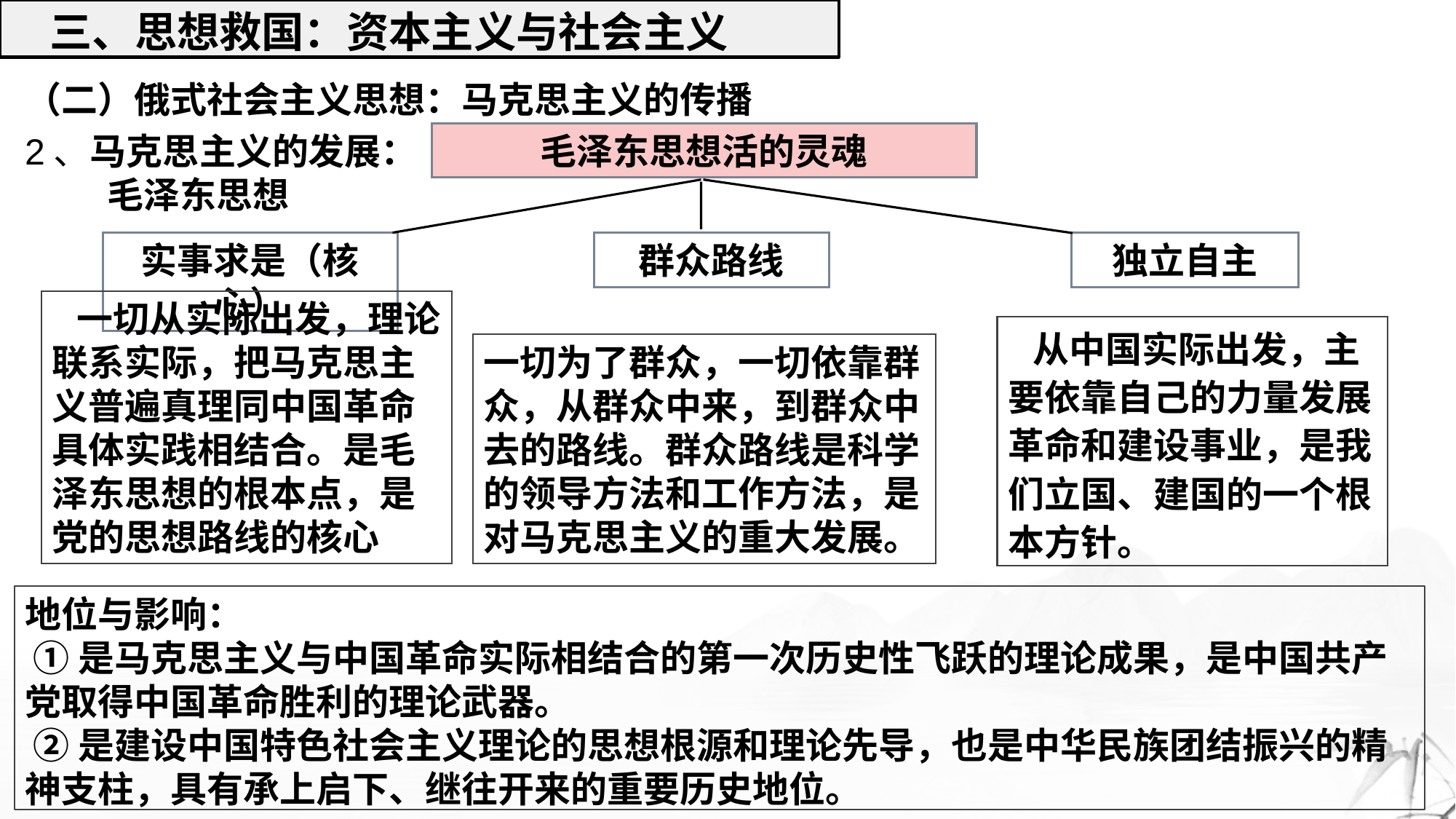

三、思想救国：资本主义与社会主义
（二）俄式社会主义思想：马克思主义的传播
2、马克思主义的发展：
         毛泽东思想
毛泽东思想活的灵魂

实事求是（核心）
群众路线
独立自主
  一切从实际出发，理论联系实际，把马克思主义普遍真理同中国革命具体实践相结合。是毛泽东思想的根本点，是党的思想路线的核心
  从中国实际出发，主要依靠自己的力量发展革命和建设事业，是我们立国、建国的一个根本方针。
一切为了群众，一切依靠群众，从群众中来，到群众中去的路线。群众路线是科学的领导方法和工作方法，是对马克思主义的重大发展。
地位与影响：
 ①是马克思主义与中国革命实际相结合的第一次历史性飞跃的理论成果，是中国共产党取得中国革命胜利的理论武器。
 ②是建设中国特色社会主义理论的思想根源和理论先导，也是中华民族团结振兴的精神支柱，具有承上启下、继往开来的重要历史地位。